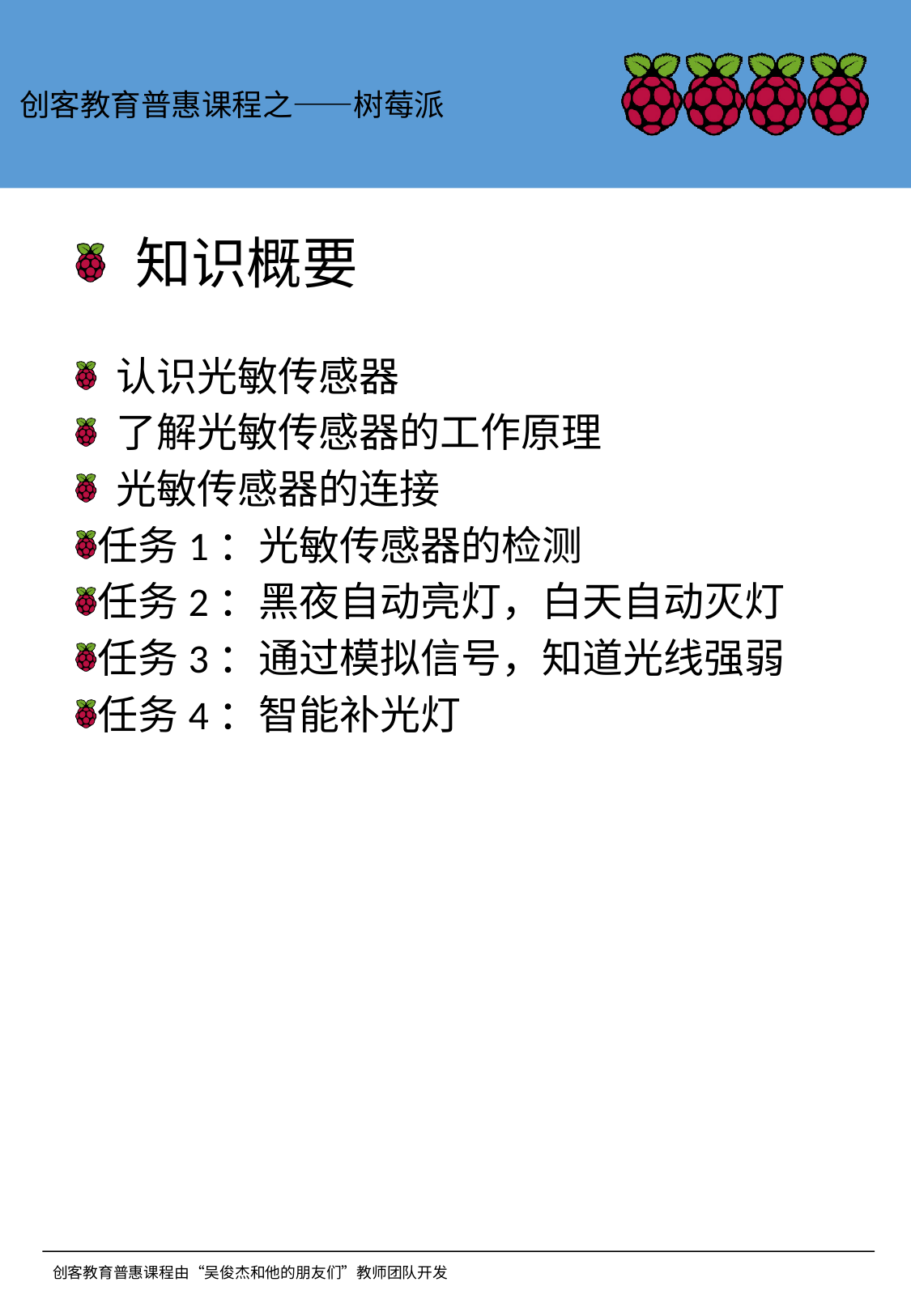

创客教育普惠课程之——树莓派
# 知识概要
 认识光敏传感器
 了解光敏传感器的工作原理
 光敏传感器的连接
任务1：光敏传感器的检测
任务2：黑夜自动亮灯，白天自动灭灯
任务3：通过模拟信号，知道光线强弱
任务4：智能补光灯

创客教育普惠课程由“吴俊杰和他的朋友们”教师团队开发